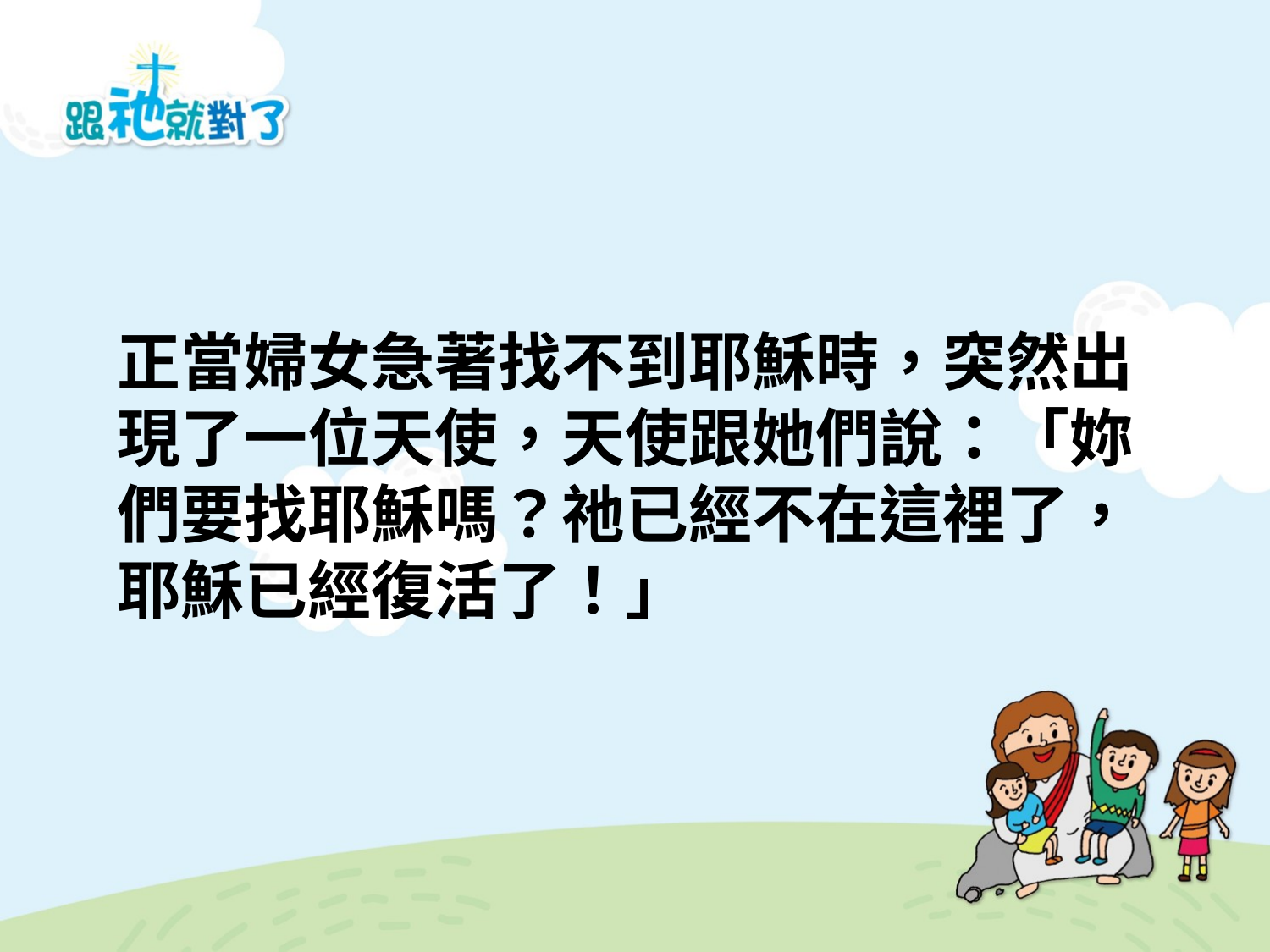

正當婦女急著找不到耶穌時，突然出現了一位天使，天使跟她們說：「妳們要找耶穌嗎？祂已經不在這裡了，耶穌已經復活了！」